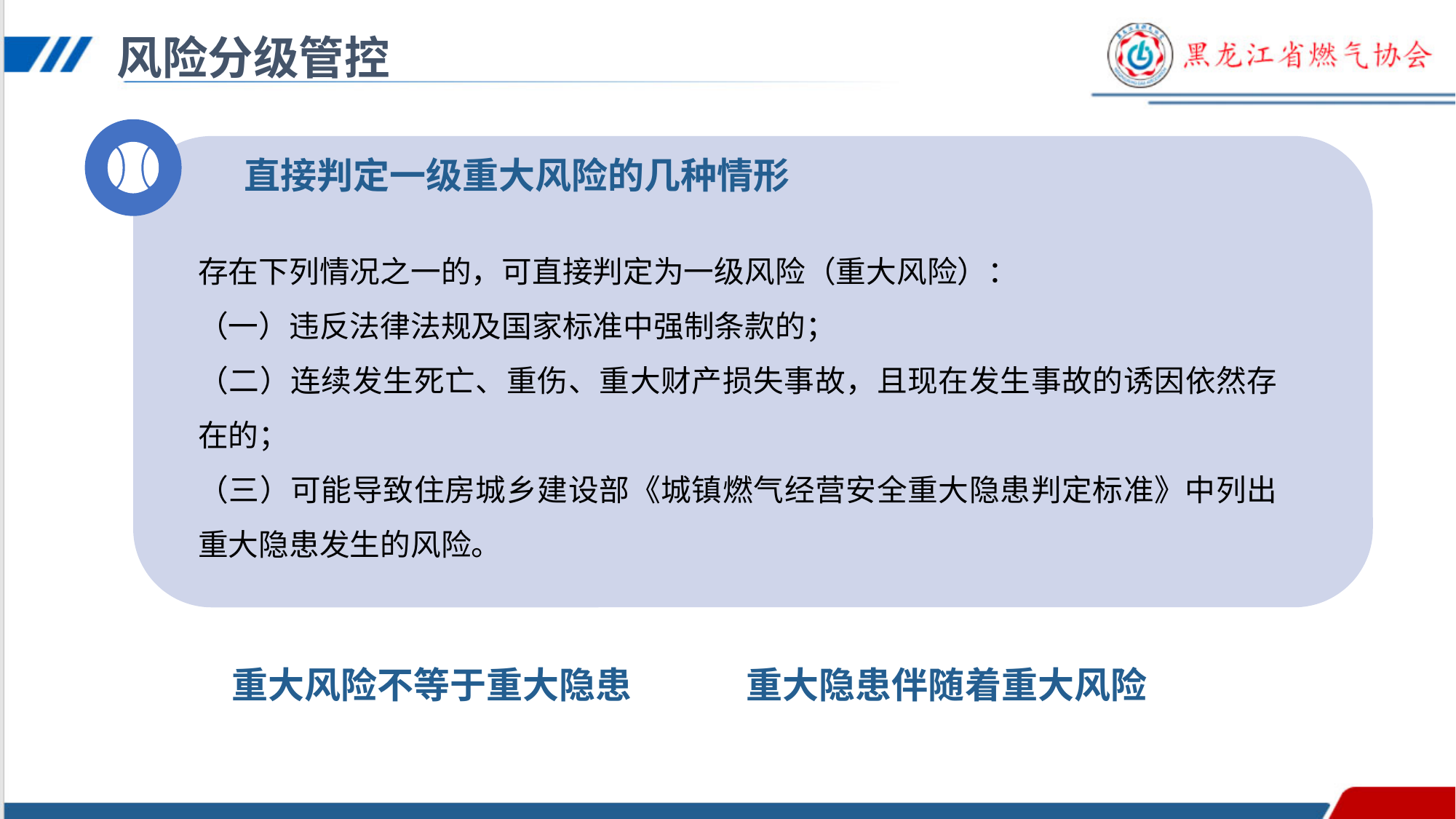

风险分级管控

直接判定一级重大风险的几种情形
存在下列情况之一的，可直接判定为一级风险（重大风险）：
（一）违反法律法规及国家标准中强制条款的；
（二）连续发生死亡、重伤、重大财产损失事故，且现在发生事故的诱因依然存在的；
（三）可能导致住房城乡建设部《城镇燃气经营安全重大隐患判定标准》中列出重大隐患发生的风险。

重大风险不等于重大隐患              重大隐患伴随着重大风险